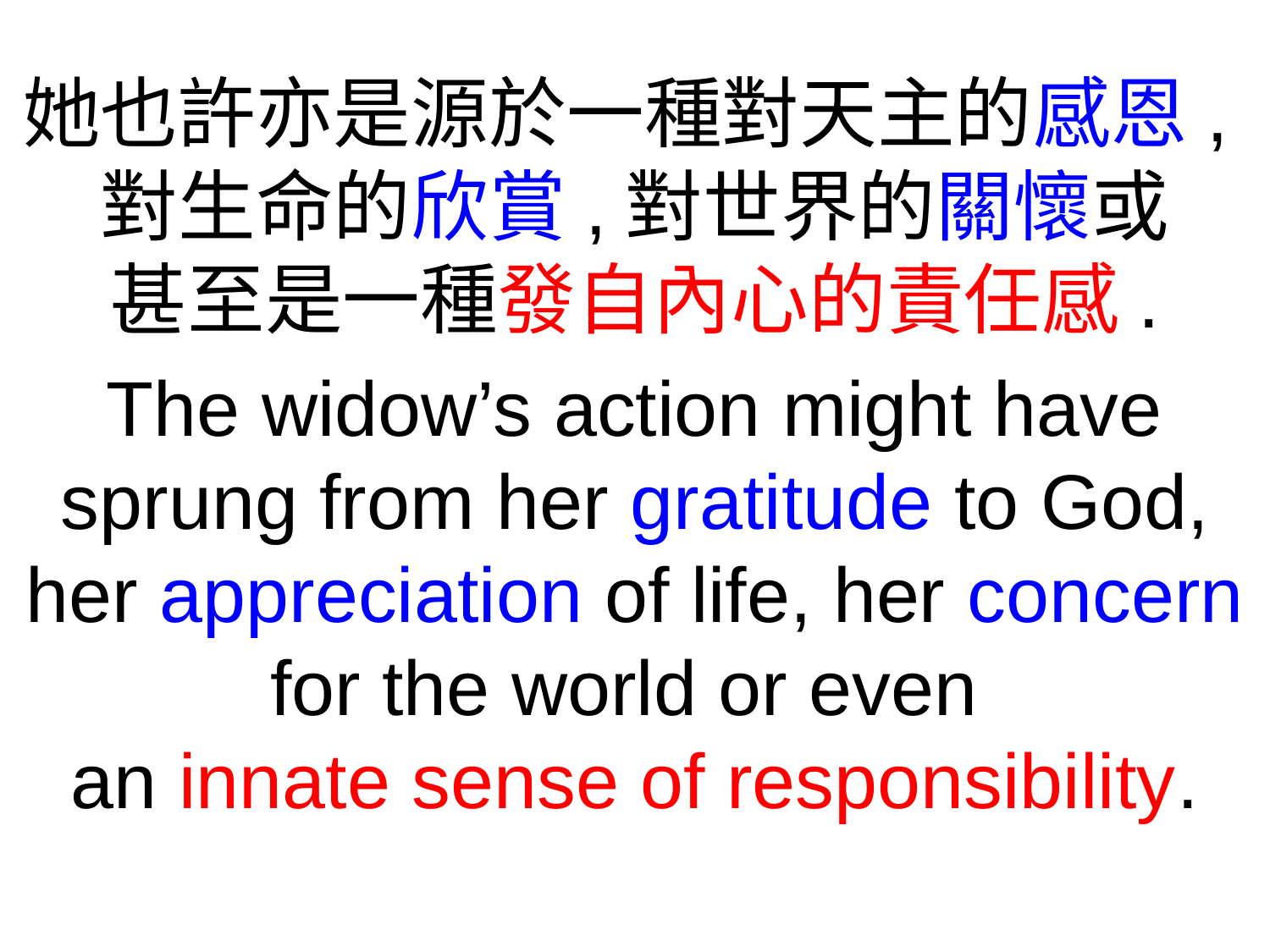

她也許亦是源於一種對天主的感恩,對生命的欣賞,對世界的關懷或
甚至是一種發自內心的責任感.
The widow’s action might have sprung from her gratitude to God, her appreciation of life, her concern for the world or even
an innate sense of responsibility.